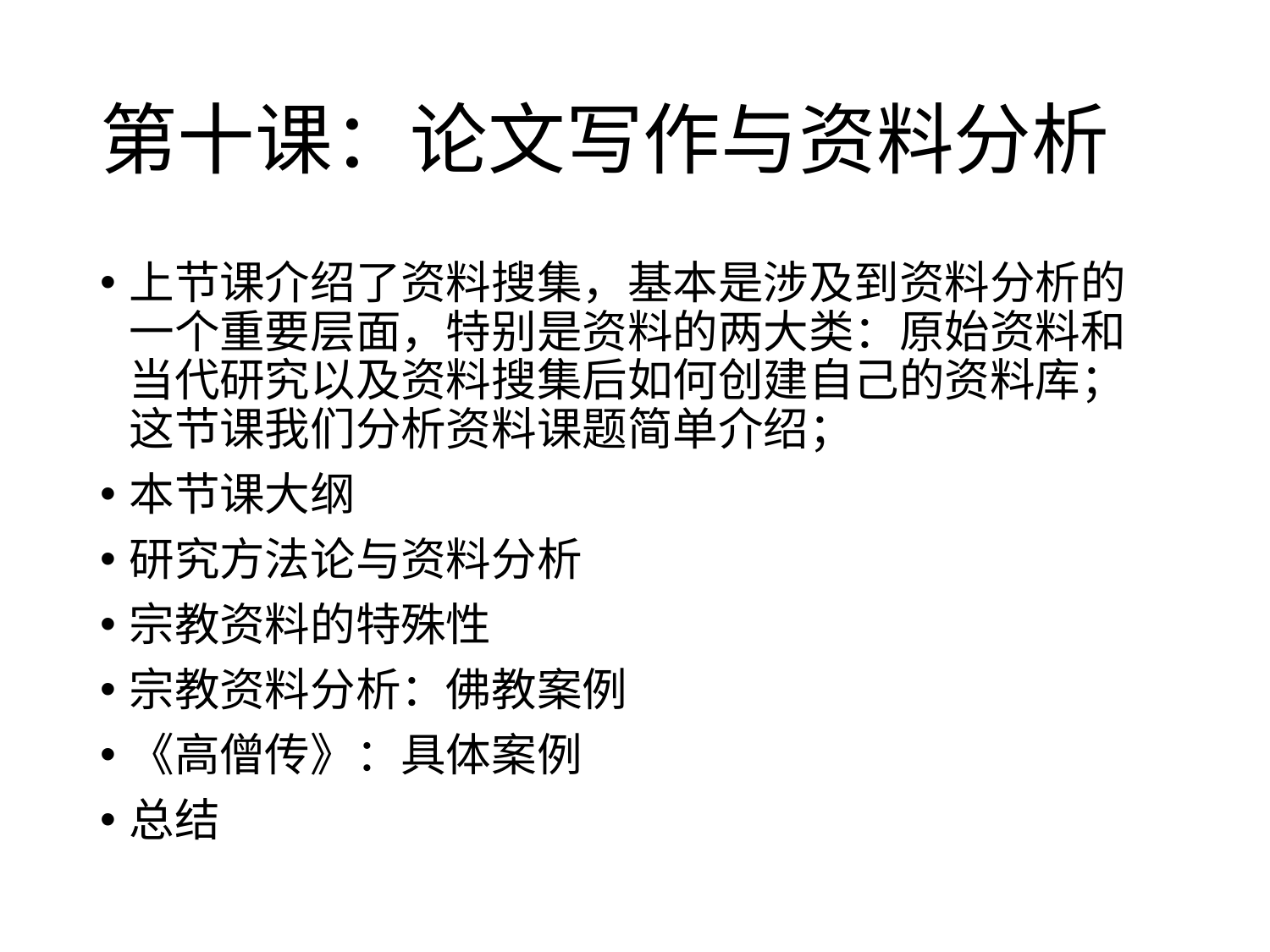

# 第十课：论文写作与资料分析
上节课介绍了资料搜集，基本是涉及到资料分析的一个重要层面，特别是资料的两大类：原始资料和当代研究以及资料搜集后如何创建自己的资料库；这节课我们分析资料课题简单介绍；
本节课大纲
研究方法论与资料分析
宗教资料的特殊性
宗教资料分析：佛教案例
《高僧传》：具体案例
总结